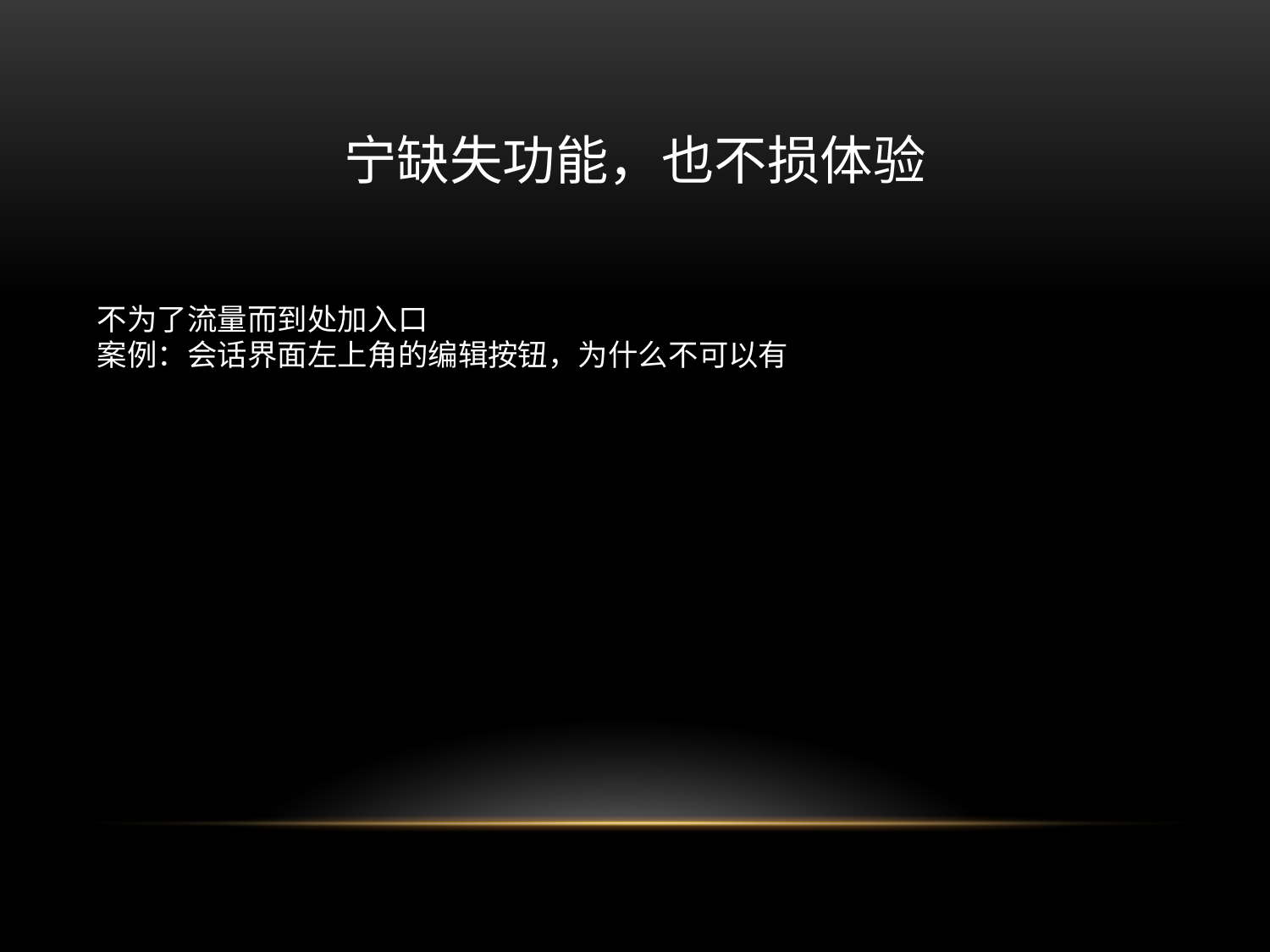

# 宁缺失功能，也不损体验

不为了流量而到处加入口
案例：会话界面左上角的编辑按钮，为什么不可以有